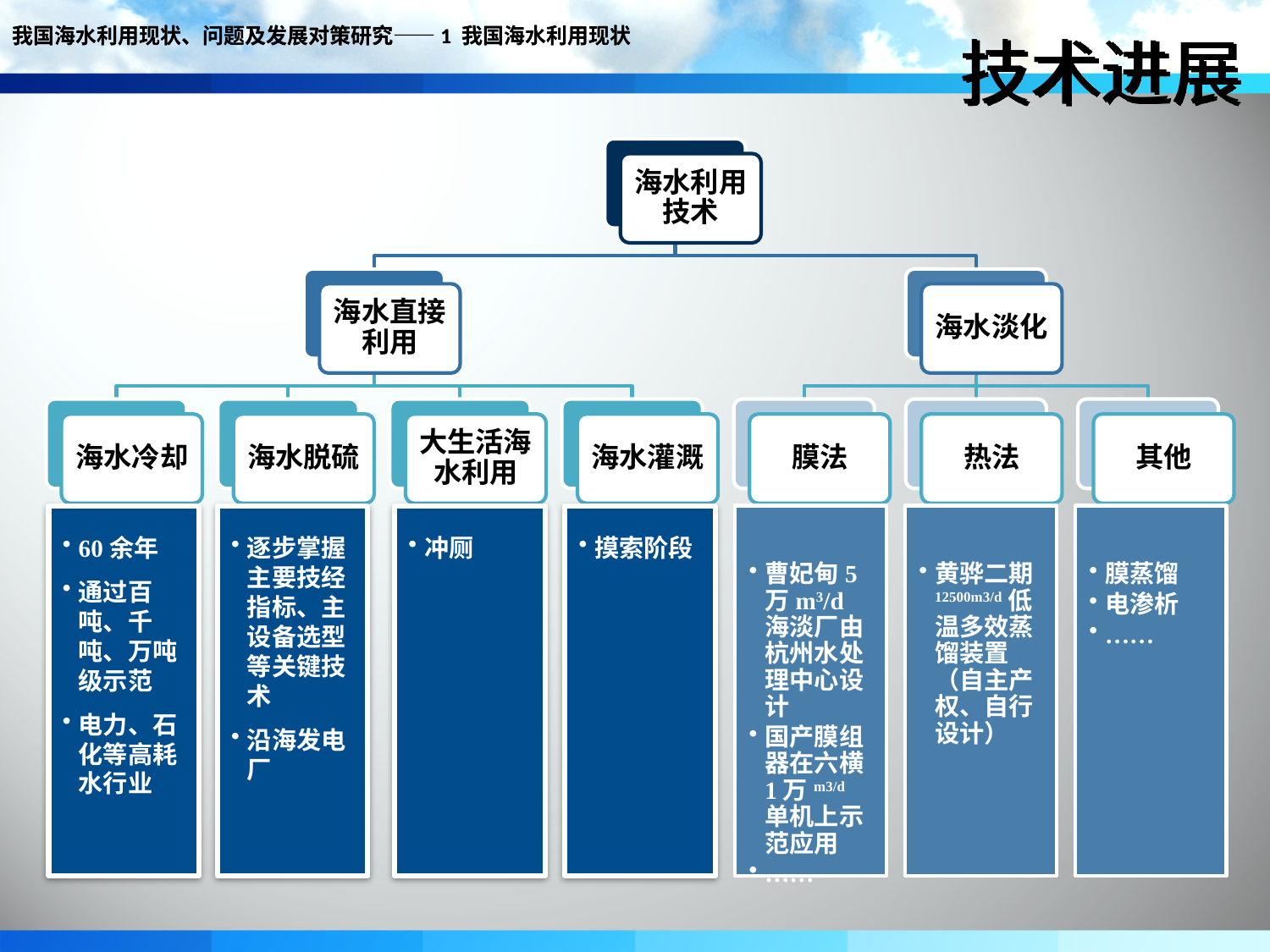

技术进展
我国海水利用现状、问题及发展对策研究——1 我国海水利用现状

海水利用技术

海水直接利用
海水淡化

海水冷却
海水脱硫
大生活海水利用
海水灌溉
膜法
热法
其他
曹妃甸5万m3/d海淡厂由杭州水处理中心设计
国产膜组器在六横1万m3/d单机上示范应用
……
黄骅二期12500m3/d低温多效蒸馏装置（自主产权、自行设计）
膜蒸馏
电渗析
……
60余年
通过百吨、千吨、万吨级示范
电力、石化等高耗水行业
逐步掌握主要技经指标、主设备选型等关键技术
沿海发电厂
冲厕
摸索阶段